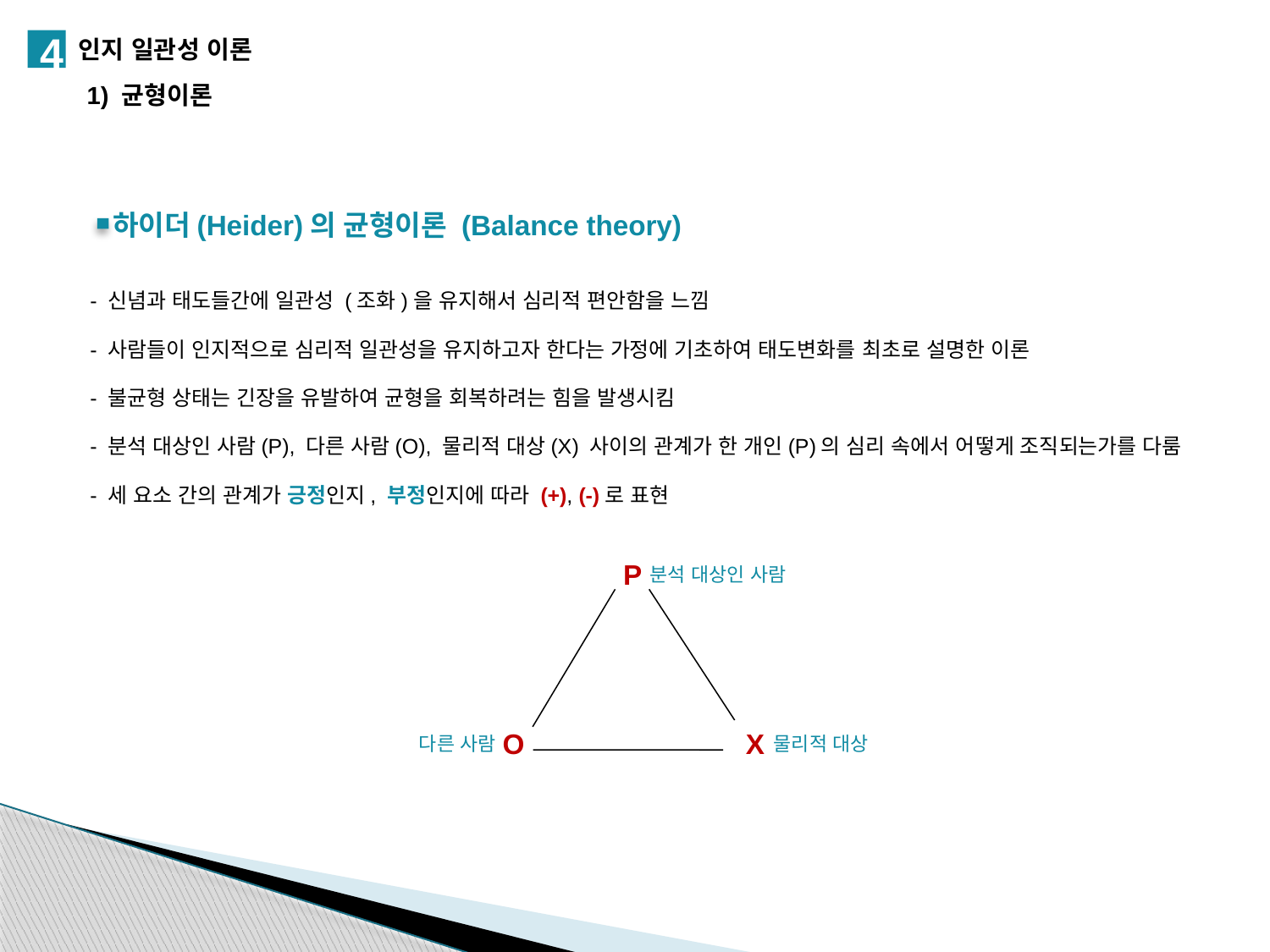

4
인지 일관성 이론

1) 균형이론
하이더(Heider)의 균형이론 (Balance theory)

- 신념과 태도들간에 일관성 (조화)을 유지해서 심리적 편안함을 느낌
- 사람들이 인지적으로 심리적 일관성을 유지하고자 한다는 가정에 기초하여 태도변화를 최초로 설명한 이론
- 불균형 상태는 긴장을 유발하여 균형을 회복하려는 힘을 발생시킴
- 분석 대상인 사람(P), 다른 사람(O), 물리적 대상(X) 사이의 관계가 한 개인(P)의 심리 속에서 어떻게 조직되는가를 다룸
- 세 요소 간의 관계가 긍정인지, 부정인지에 따라 (+), (-)로 표현
P
분석 대상인 사람

O
X
다른 사람
물리적 대상